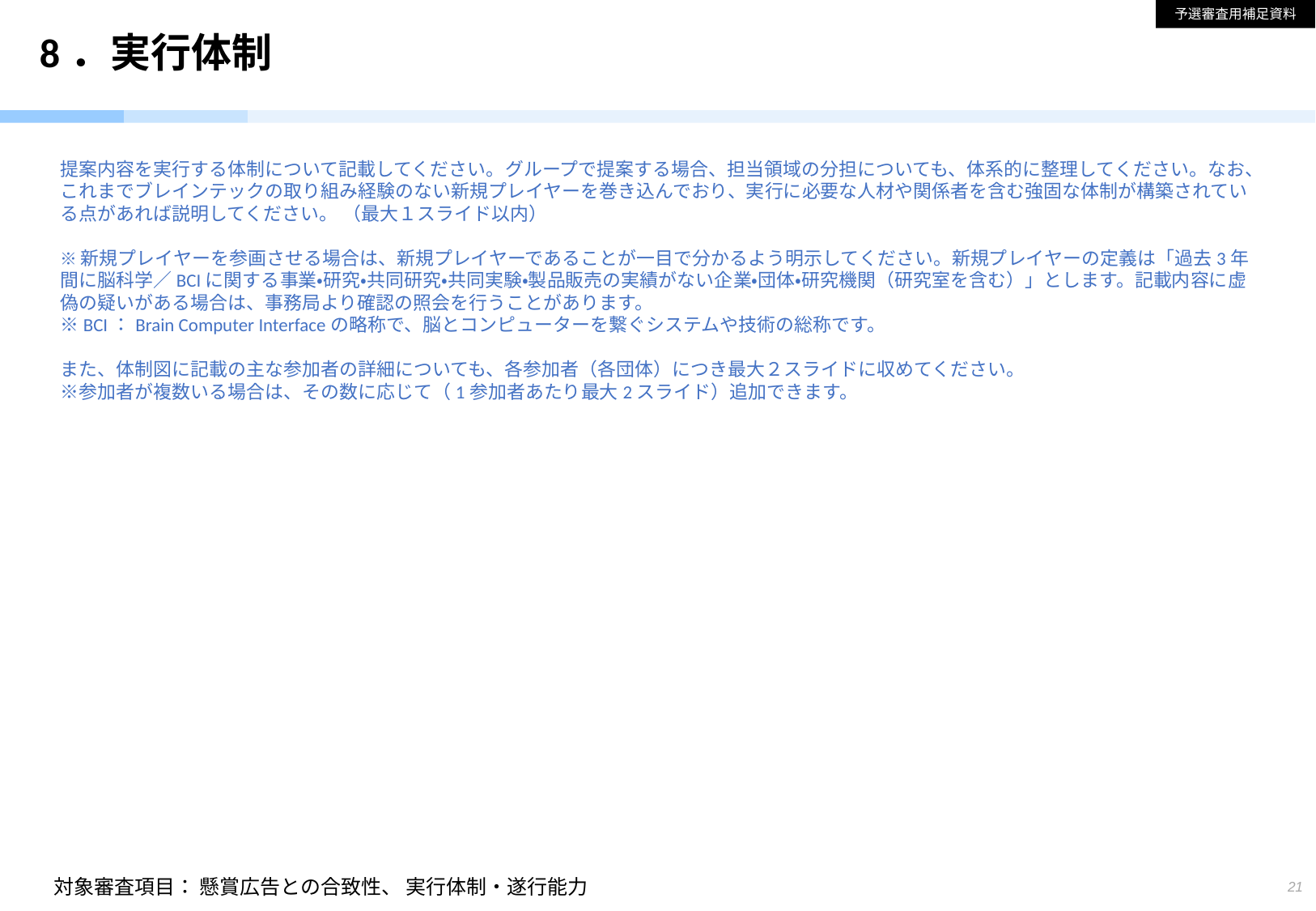

予選審査用補足資料
# 8．実行体制
提案内容を実行する体制について記載してください。グループで提案する場合、担当領域の分担についても、体系的に整理してください。なお、これまでブレインテックの取り組み経験のない新規プレイヤーを巻き込んでおり、実行に必要な人材や関係者を含む強固な体制が構築されている点があれば説明してください。 （最大１スライド以内）

※新規プレイヤーを参画させる場合は、新規プレイヤーであることが一目で分かるよう明示してください。新規プレイヤーの定義は「過去3年間に脳科学／BCIに関する事業・研究・共同研究・共同実験・製品販売の実績がない企業・団体・研究機関（研究室を含む）」とします。記載内容に虚偽の疑いがある場合は、事務局より確認の照会を行うことがあります。
※BCI：Brain Computer Interfaceの略称で、脳とコンピューターを繋ぐシステムや技術の総称です。

また、体制図に記載の主な参加者の詳細についても、各参加者（各団体）につき最大２スライドに収めてください。
※参加者が複数いる場合は、その数に応じて（1参加者あたり最大2スライド）追加できます。
対象審査項目： 懸賞広告との合致性、 実行体制・遂行能力
21